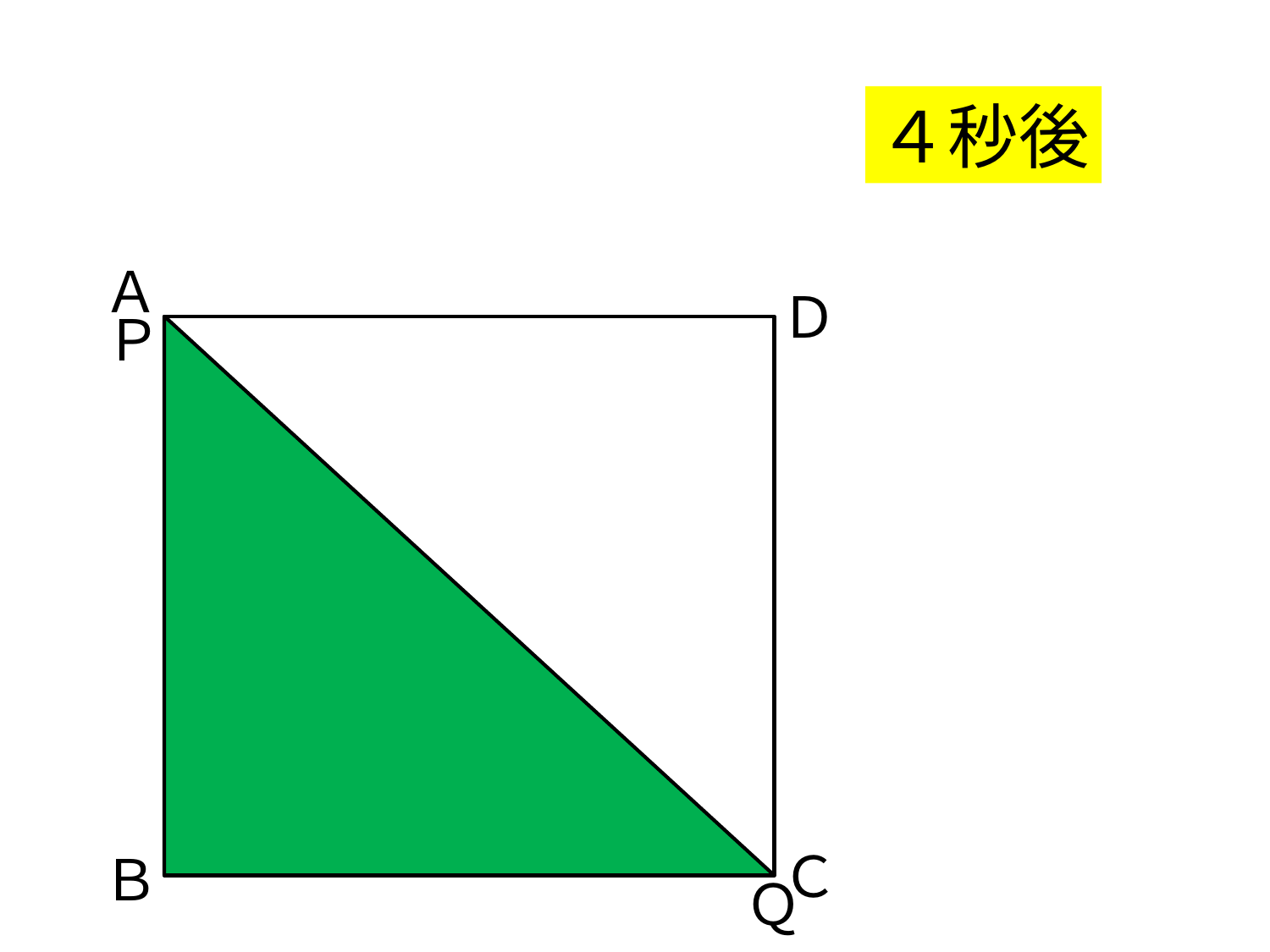

４秒後
Ａ
Ｄ
Ｐ

Ｃ
Ｂ
Ｑ